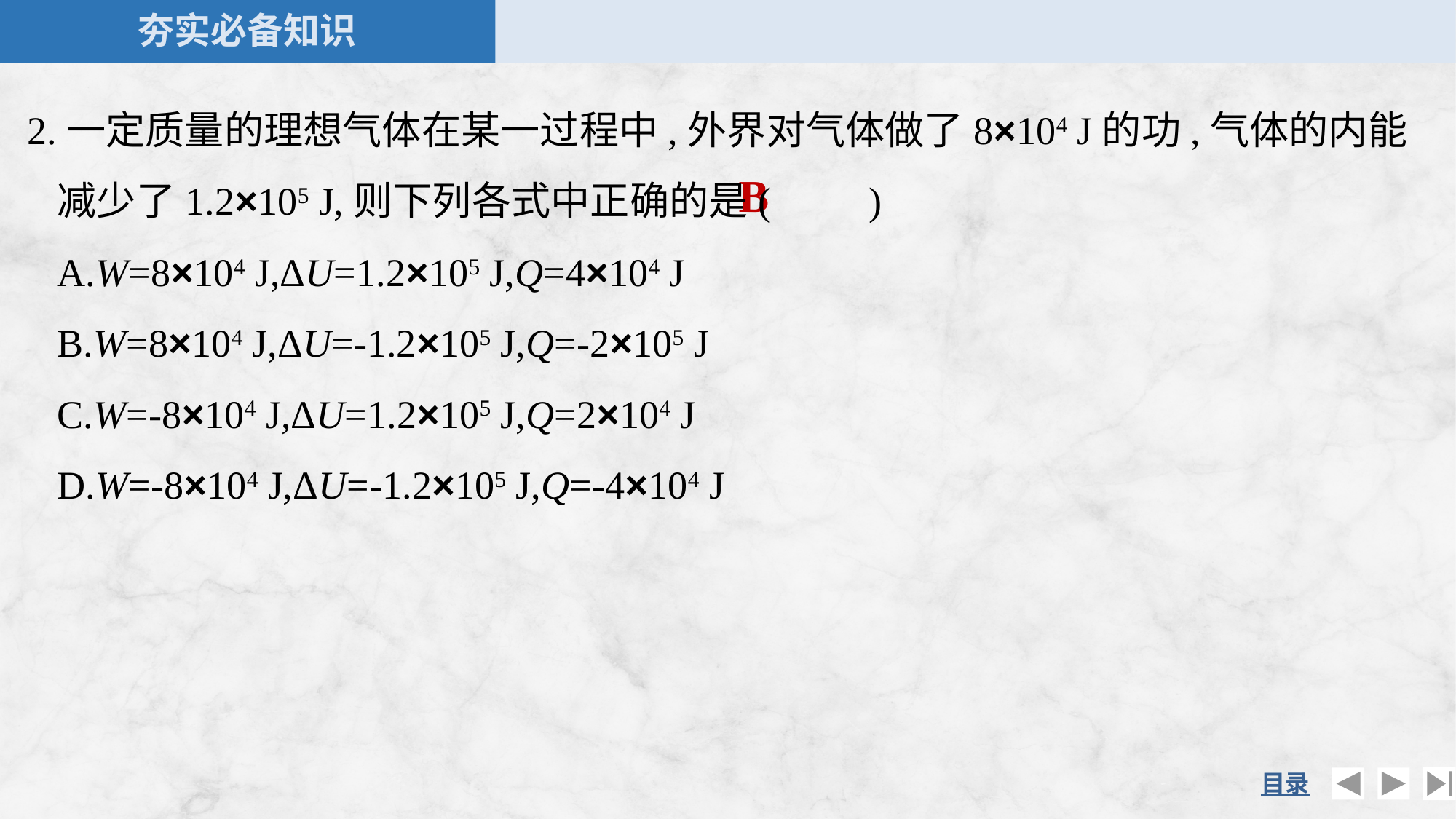

2.一定质量的理想气体在某一过程中,外界对气体做了8×104 J的功,气体的内能减少了1.2×105 J,则下列各式中正确的是(　　)
A.W=8×104 J,ΔU=1.2×105 J,Q=4×104 J
B.W=8×104 J,ΔU=-1.2×105 J,Q=-2×105 J
C.W=-8×104 J,ΔU=1.2×105 J,Q=2×104 J
D.W=-8×104 J,ΔU=-1.2×105 J,Q=-4×104 J
B